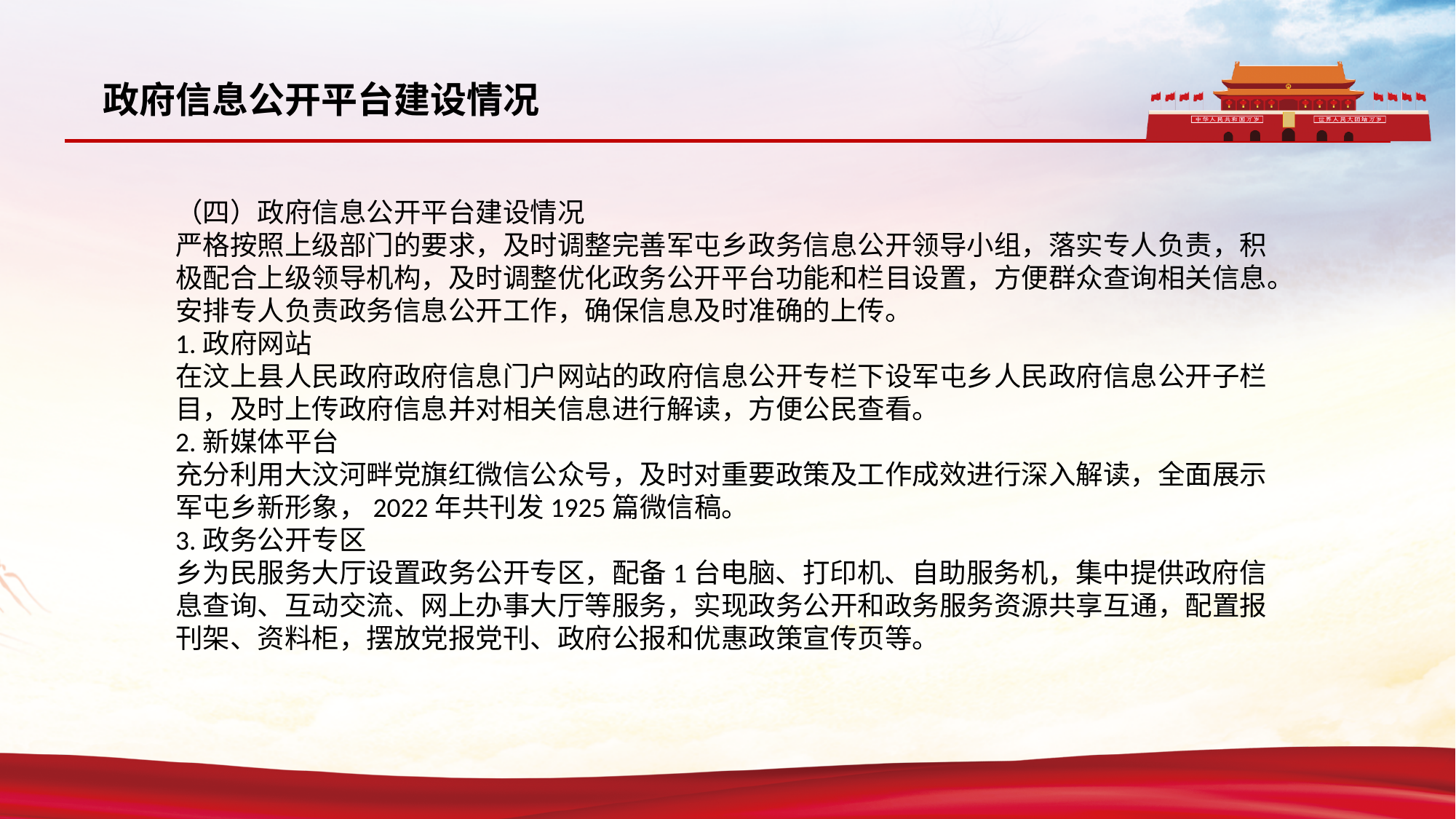

政府信息公开平台建设情况

（四）政府信息公开平台建设情况
严格按照上级部门的要求，及时调整完善军屯乡政务信息公开领导小组，落实专人负责，积极配合上级领导机构，及时调整优化政务公开平台功能和栏目设置，方便群众查询相关信息。安排专人负责政务信息公开工作，确保信息及时准确的上传。
1.政府网站
在汶上县人民政府政府信息门户网站的政府信息公开专栏下设军屯乡人民政府信息公开子栏目，及时上传政府信息并对相关信息进行解读，方便公民查看。
2.新媒体平台
充分利用大汶河畔党旗红微信公众号，及时对重要政策及工作成效进行深入解读，全面展示军屯乡新形象，2022年共刊发1925篇微信稿。
3.政务公开专区
乡为民服务大厅设置政务公开专区，配备1台电脑、打印机、自助服务机，集中提供政府信息查询、互动交流、网上办事大厅等服务，实现政务公开和政务服务资源共享互通，配置报刊架、资料柜，摆放党报党刊、政府公报和优惠政策宣传页等。